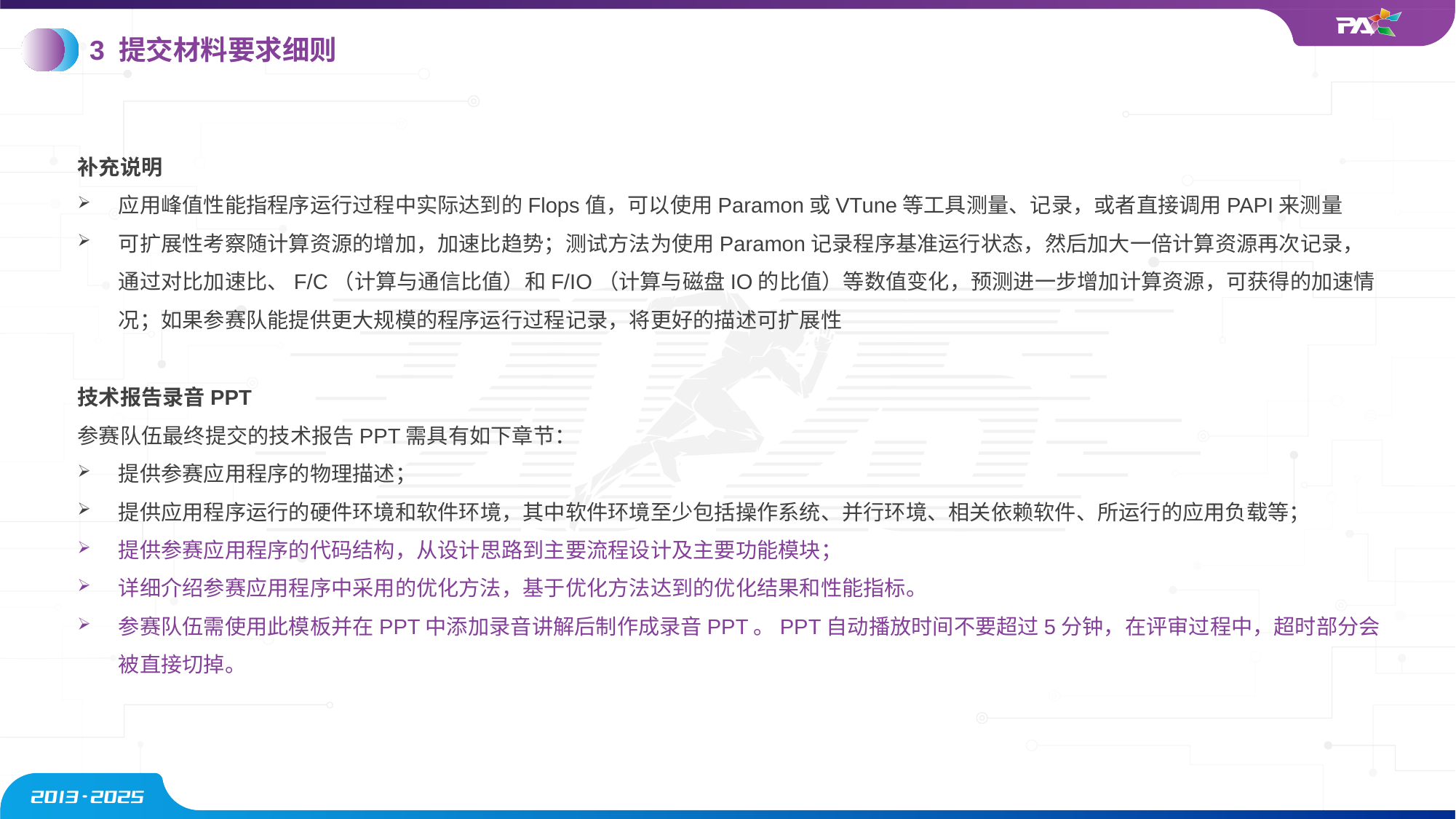

3 提交材料要求细则

补充说明
应用峰值性能指程序运行过程中实际达到的Flops值，可以使用Paramon或VTune等工具测量、记录，或者直接调用PAPI来测量
可扩展性考察随计算资源的增加，加速比趋势；测试方法为使用Paramon记录程序基准运行状态，然后加大一倍计算资源再次记录，通过对比加速比、F/C（计算与通信比值）和F/IO（计算与磁盘IO的比值）等数值变化，预测进一步增加计算资源，可获得的加速情况；如果参赛队能提供更大规模的程序运行过程记录，将更好的描述可扩展性
技术报告录音PPT
参赛队伍最终提交的技术报告PPT需具有如下章节：
提供参赛应用程序的物理描述；
提供应用程序运行的硬件环境和软件环境，其中软件环境至少包括操作系统、并行环境、相关依赖软件、所运行的应用负载等；
提供参赛应用程序的代码结构，从设计思路到主要流程设计及主要功能模块；
详细介绍参赛应用程序中采用的优化方法，基于优化方法达到的优化结果和性能指标。
参赛队伍需使用此模板并在PPT中添加录音讲解后制作成录音PPT。PPT自动播放时间不要超过5分钟，在评审过程中，超时部分会被直接切掉。